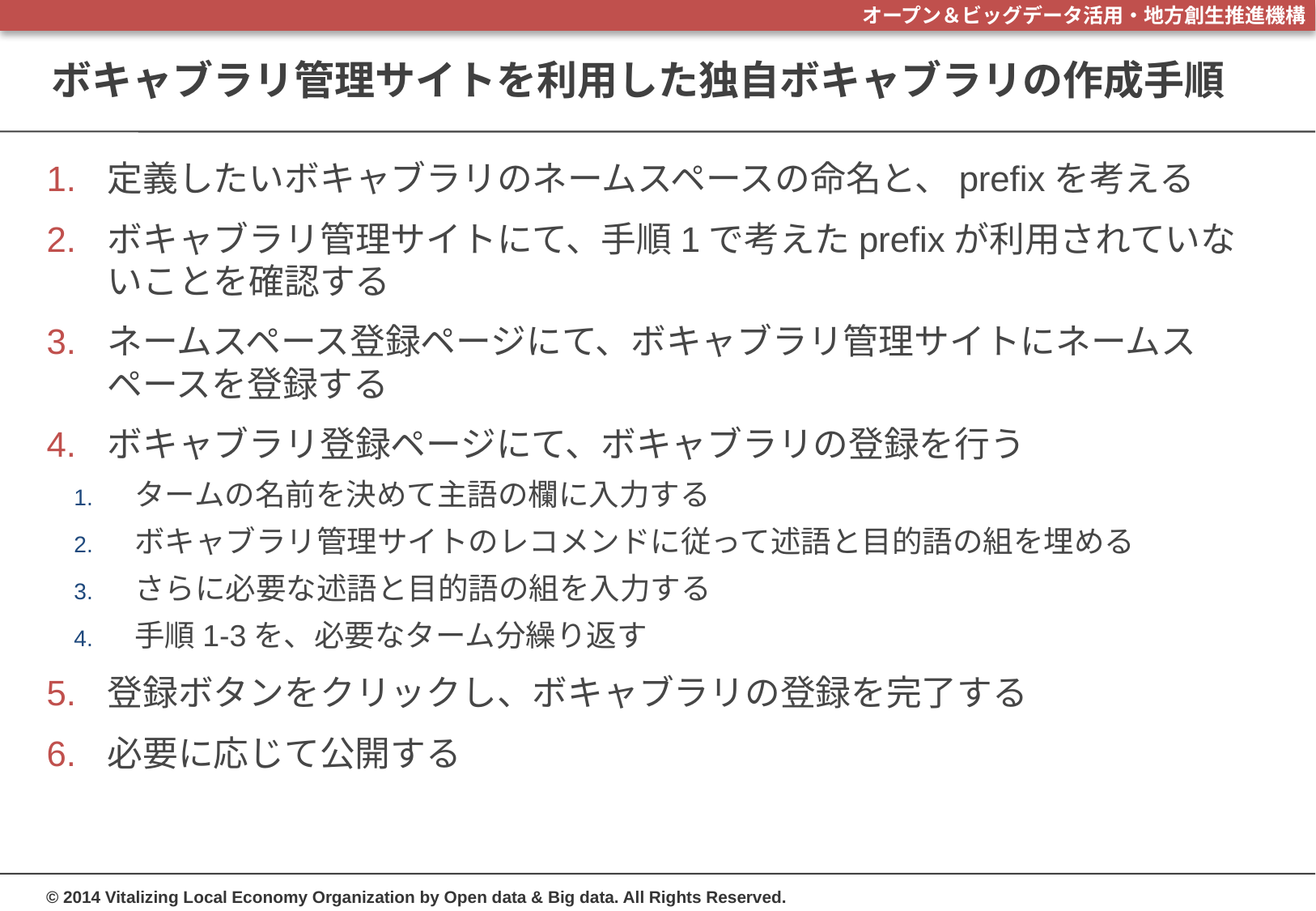

# ボキャブラリ管理サイトを利用した独自ボキャブラリの作成手順
定義したいボキャブラリのネームスペースの命名と、prefixを考える
ボキャブラリ管理サイトにて、手順1で考えたprefixが利用されていないことを確認する
ネームスペース登録ページにて、ボキャブラリ管理サイトにネームスペースを登録する
ボキャブラリ登録ページにて、ボキャブラリの登録を行う
タームの名前を決めて主語の欄に入力する
ボキャブラリ管理サイトのレコメンドに従って述語と目的語の組を埋める
さらに必要な述語と目的語の組を入力する
手順1-3を、必要なターム分繰り返す
登録ボタンをクリックし、ボキャブラリの登録を完了する
必要に応じて公開する